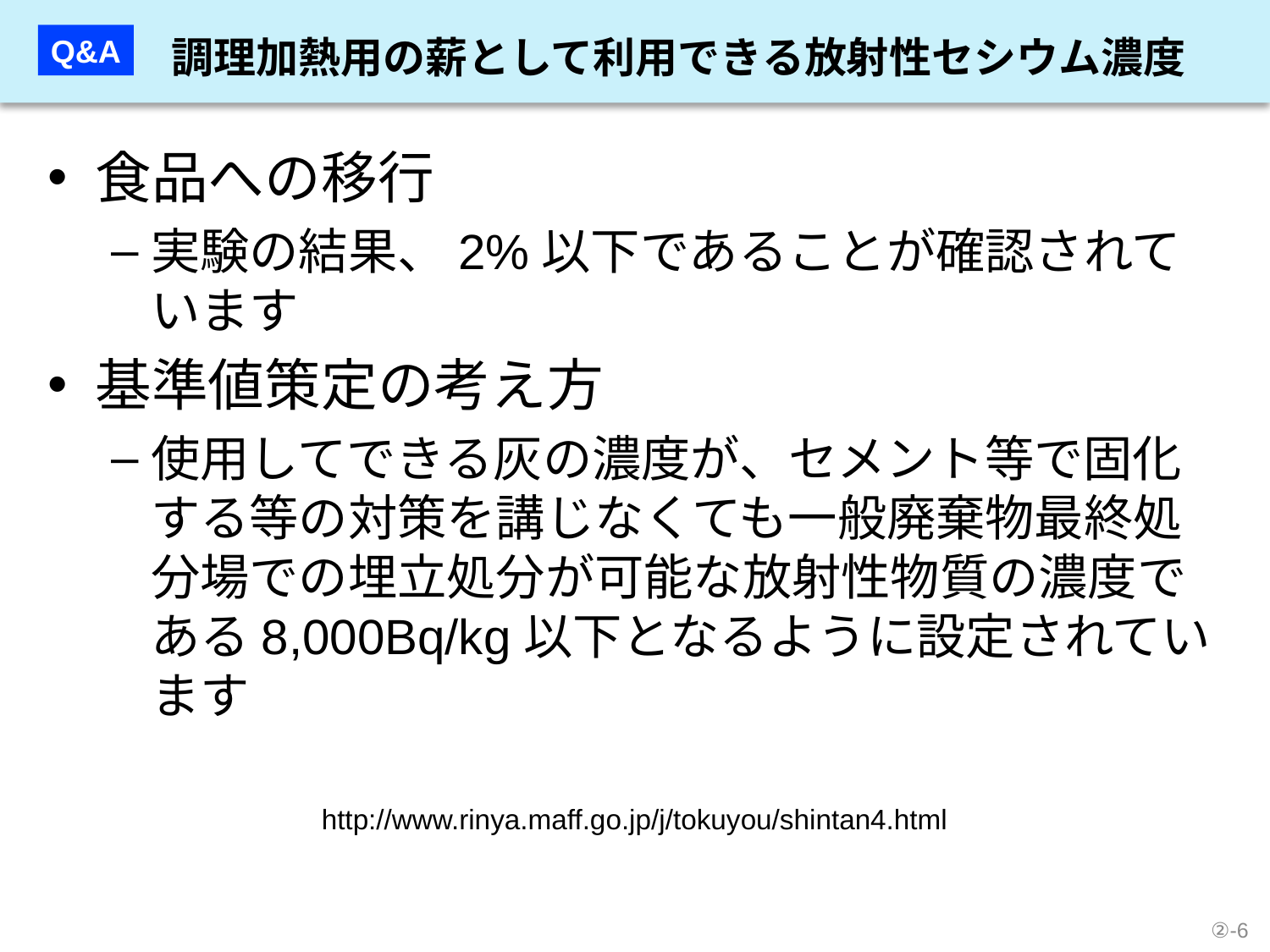

調理加熱用の薪として利用できる放射性セシウム濃度
Q&A
食品への移行
実験の結果、2%以下であることが確認されています
基準値策定の考え方
使用してできる灰の濃度が、セメント等で固化する等の対策を講じなくても一般廃棄物最終処分場での埋立処分が可能な放射性物質の濃度である8,000Bq/kg以下となるように設定されています
http://www.rinya.maff.go.jp/j/tokuyou/shintan4.html
②-6